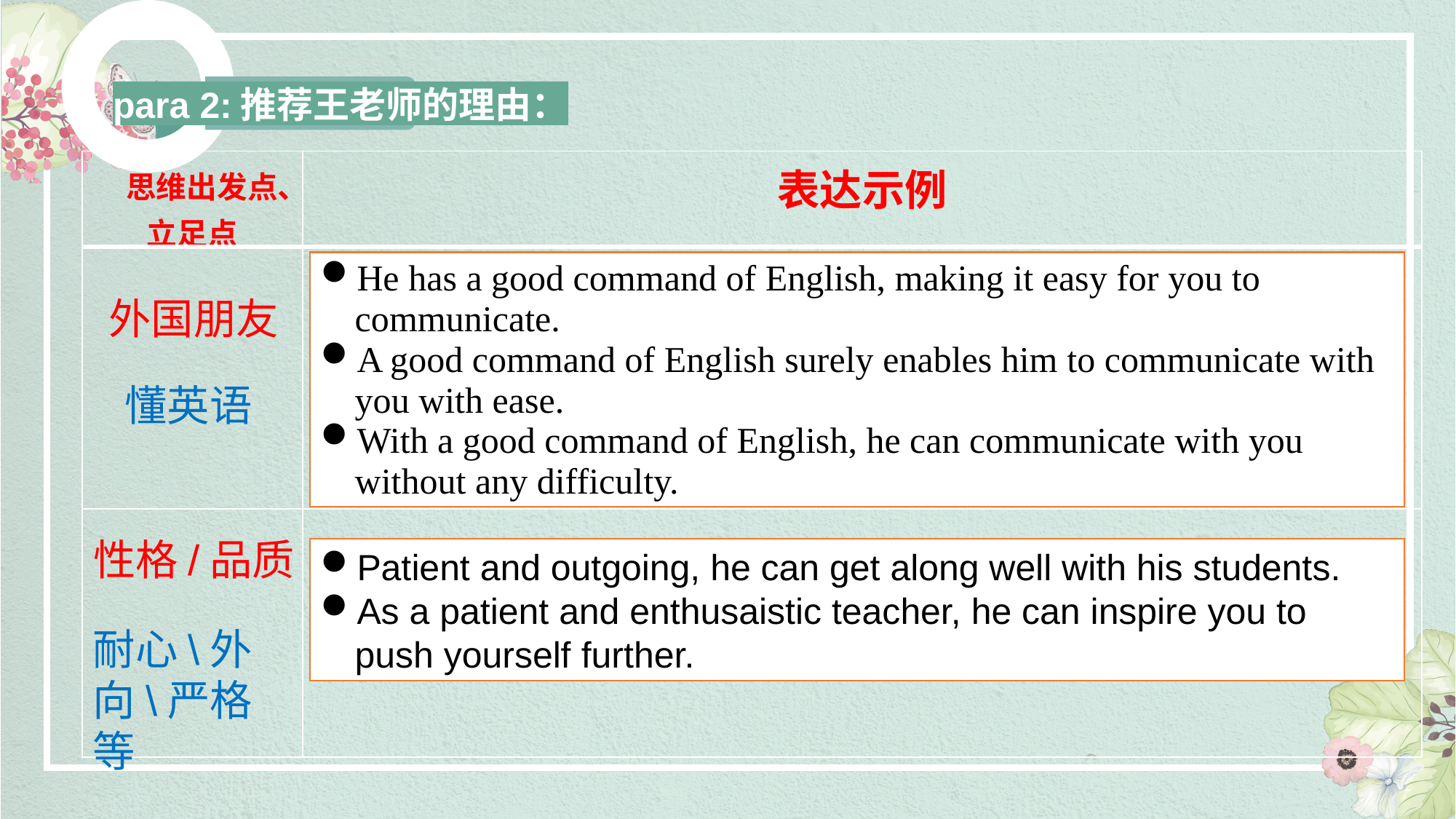

para 2:推荐王老师的理由：

| 思维出发点、立足点 | 表达示例 |
| --- | --- |
|  |  |
|  |  |
He has a good command of English, making it easy for you to communicate.
A good command of English surely enables him to communicate with you with ease.
With a good command of English, he can communicate with you without any difficulty.
外国朋友
懂英语
性格/品质
Patient and outgoing, he can get along well with his students.
As a patient and enthusaistic teacher, he can inspire you to push yourself further.
耐心\外向\严格等